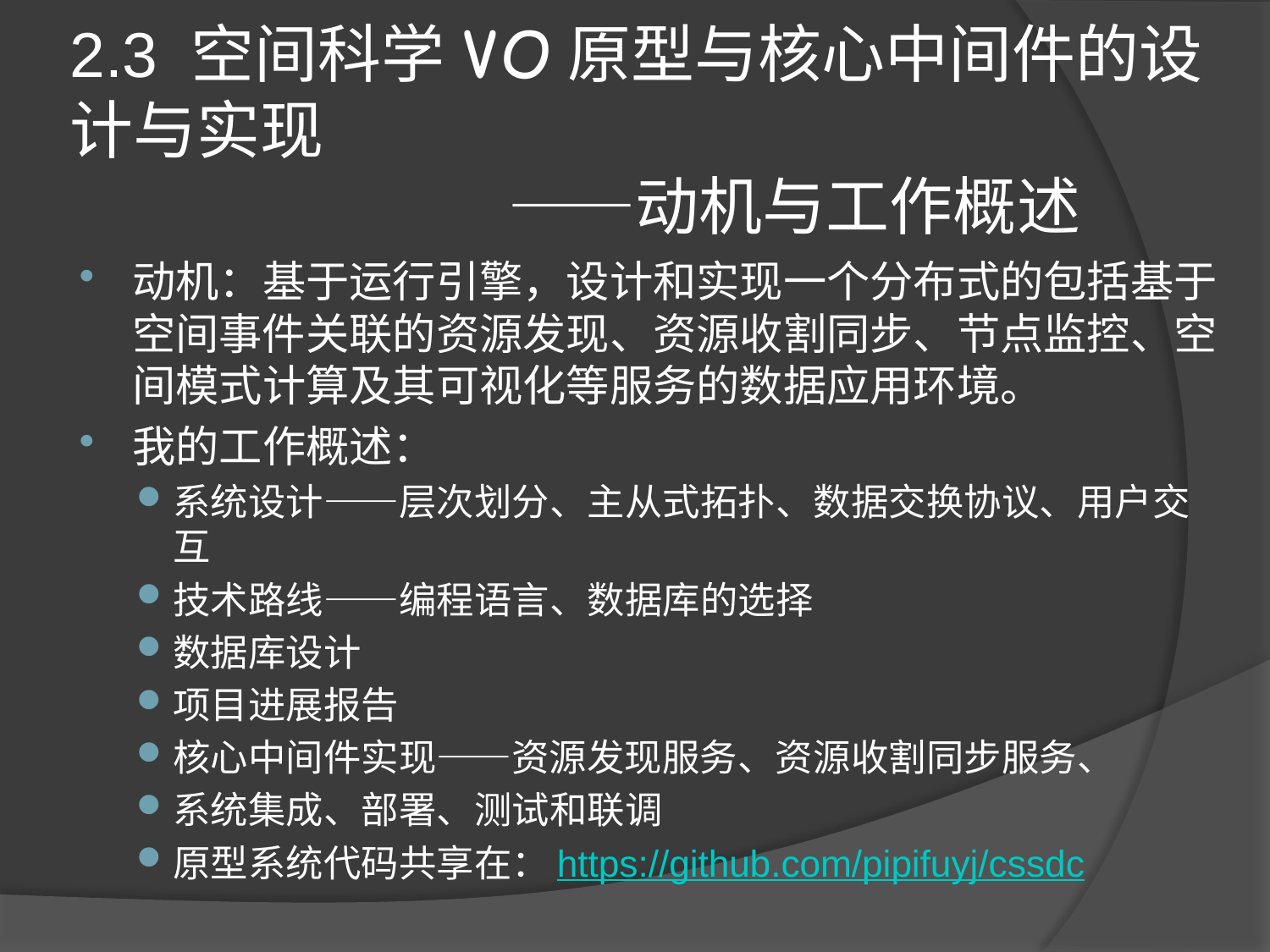

# 2.3 空间科学VO原型与核心中间件的设计与实现 ——动机与工作概述
动机：基于运行引擎，设计和实现一个分布式的包括基于空间事件关联的资源发现、资源收割同步、节点监控、空间模式计算及其可视化等服务的数据应用环境。
我的工作概述：
系统设计——层次划分、主从式拓扑、数据交换协议、用户交互
技术路线——编程语言、数据库的选择
数据库设计
项目进展报告
核心中间件实现——资源发现服务、资源收割同步服务、
系统集成、部署、测试和联调
原型系统代码共享在：https://github.com/pipifuyj/cssdc